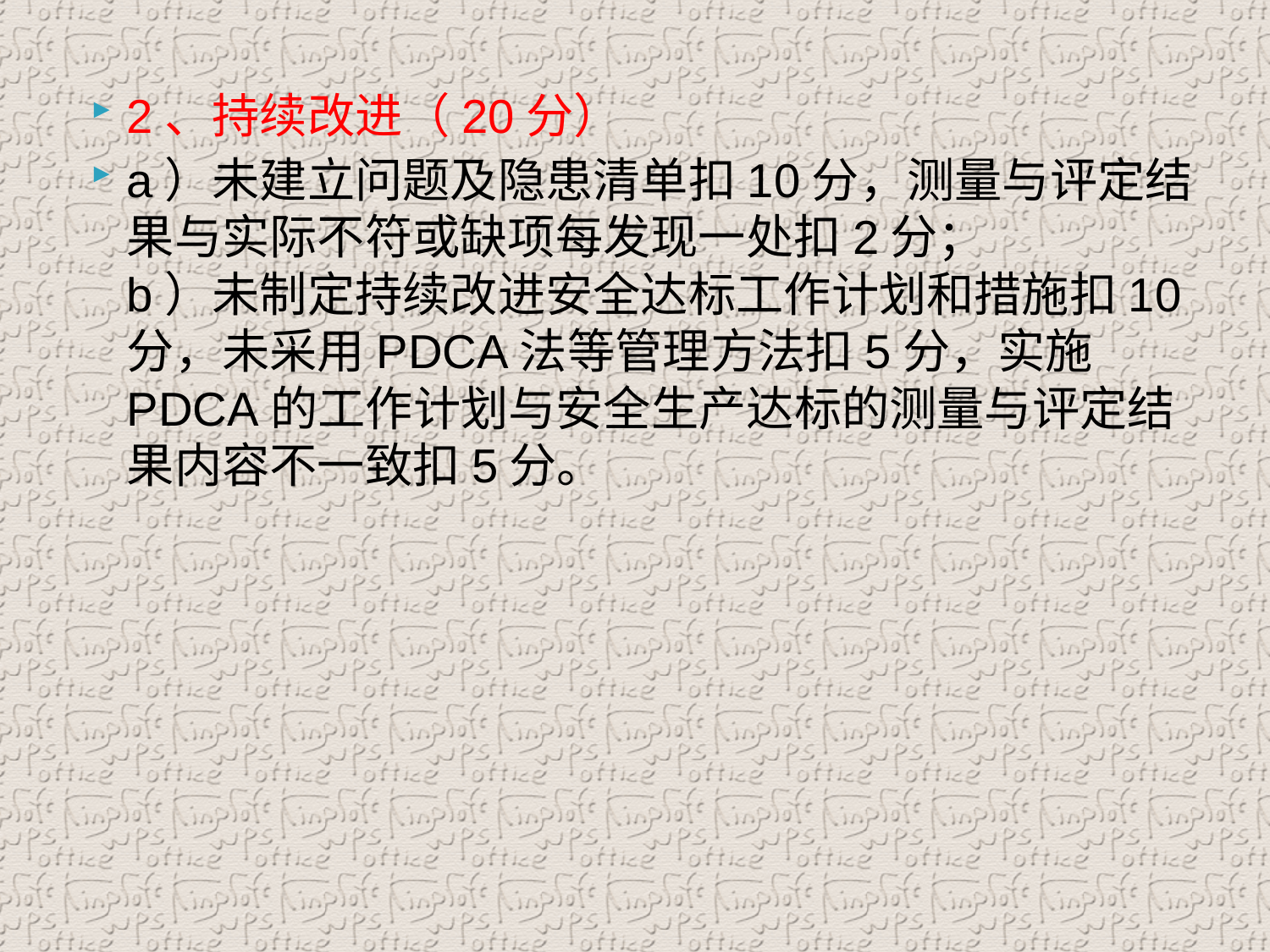

2、持续改进（20分）
a）未建立问题及隐患清单扣10分，测量与评定结果与实际不符或缺项每发现一处扣2分；
b）未制定持续改进安全达标工作计划和措施扣10分，未采用PDCA法等管理方法扣5分，实施PDCA的工作计划与安全生产达标的测量与评定结果内容不一致扣5分。